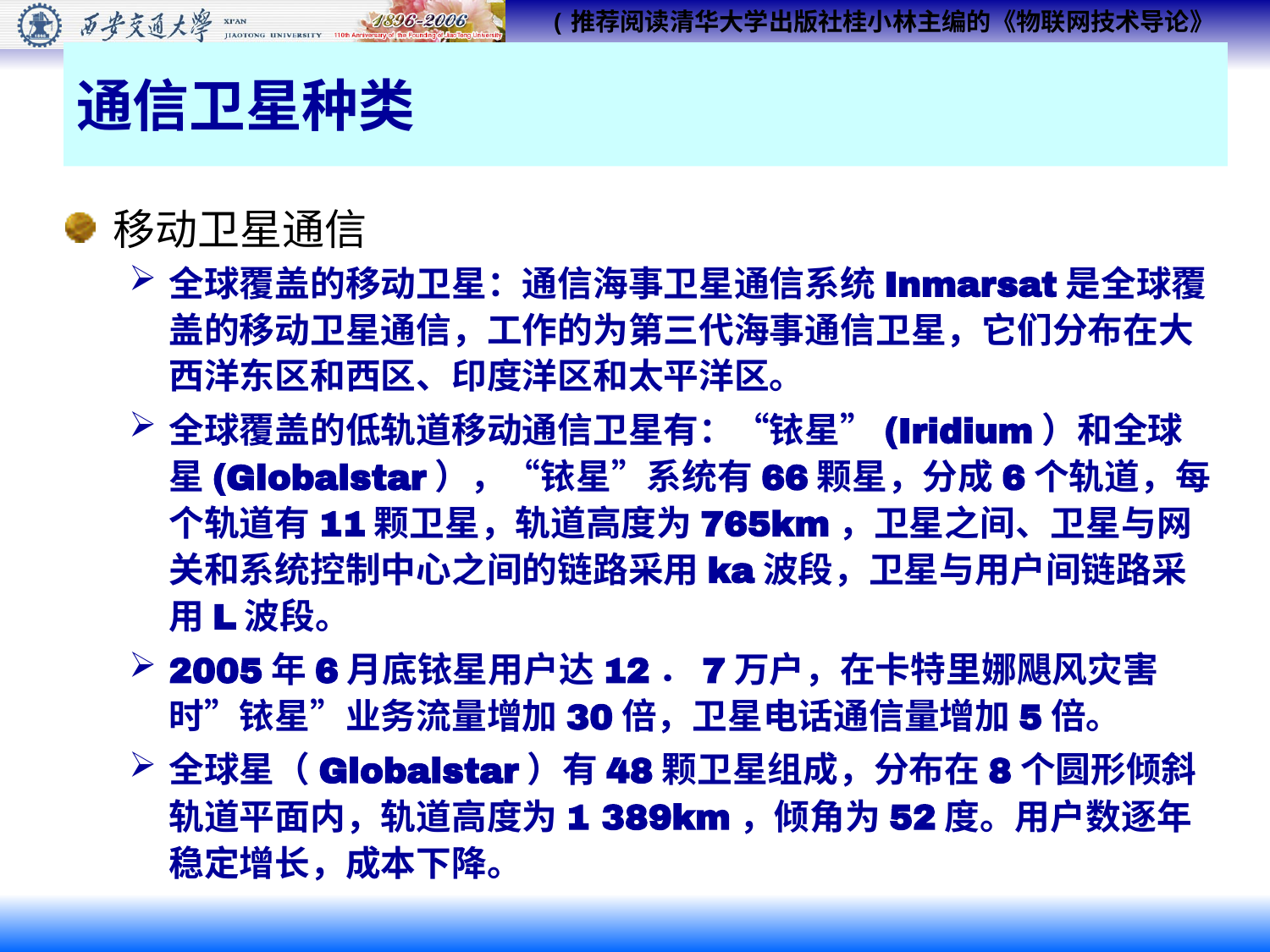

# 通信卫星种类
移动卫星通信
全球覆盖的移动卫星：通信海事卫星通信系统Inmarsat是全球覆盖的移动卫星通信，工作的为第三代海事通信卫星，它们分布在大西洋东区和西区、印度洋区和太平洋区。
全球覆盖的低轨道移动通信卫星有：“铱星”(Iridium）和全球星(Globalstar），“铱星”系统有66颗星，分成6个轨道，每个轨道有11颗卫星，轨道高度为765km，卫星之间、卫星与网关和系统控制中心之间的链路采用ka波段，卫星与用户间链路采用L波段。
2005年6月底铱星用户达12．7万户，在卡特里娜飓风灾害时”铱星”业务流量增加30倍，卫星电话通信量增加5倍。
全球星（Globalstar）有48颗卫星组成，分布在8个圆形倾斜轨道平面内，轨道高度为1 389km，倾角为52度。用户数逐年稳定增长，成本下降。